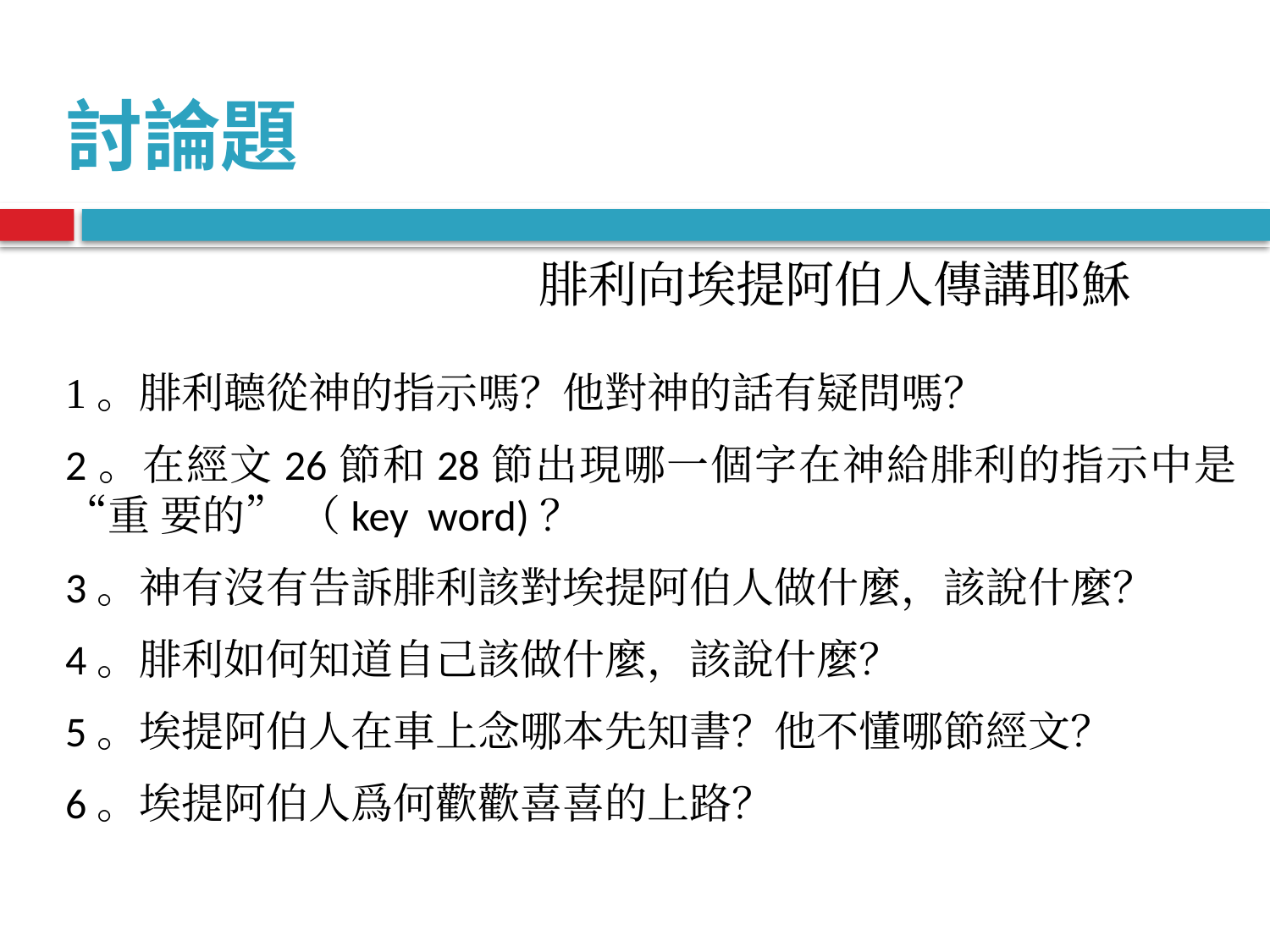

討論題
                                 腓利向埃提阿伯人傳講耶穌
1。腓利聼從神的指示嗎？他對神的話有疑問嗎？
2。在經文26節和28節出現哪一個字在神給腓利的指示中是“重 要的” （key  word)？
3。神有沒有告訴腓利該對埃提阿伯人做什麼，該說什麼？
4。腓利如何知道自己該做什麼，該說什麼？
5。埃提阿伯人在車上念哪本先知書？他不懂哪節經文？
6。埃提阿伯人爲何歡歡喜喜的上路？